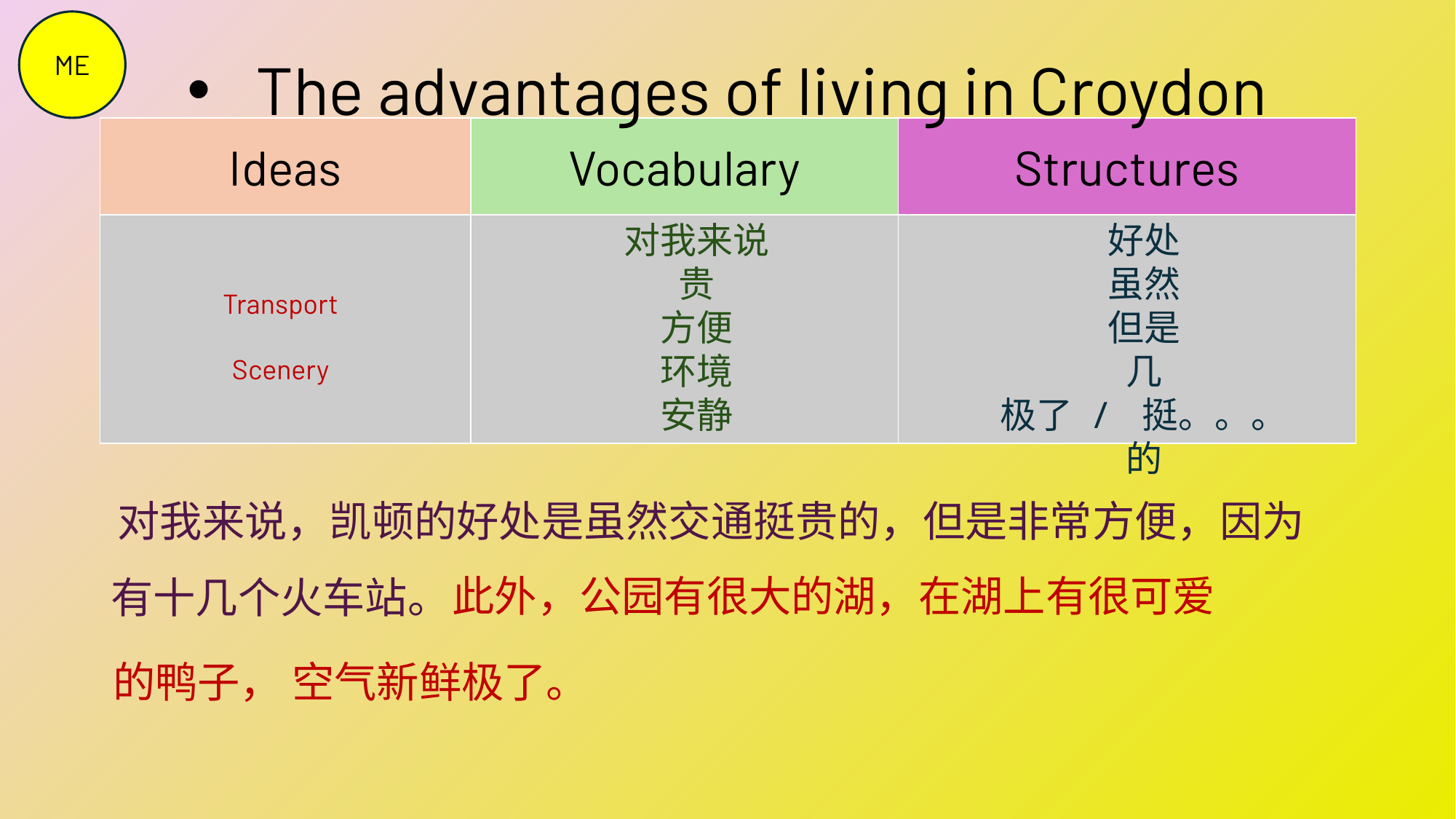

The advantages of living in Croydon
ME
| Ideas | Vocabulary | Structures |
| --- | --- | --- |
|  |  |  |
对我来说
贵
方便
环境
安静
好处
虽然
但是
几
极了 / 挺。。。的
Transport

Scenery
对我来说，凯顿的好处是虽然交通挺贵的，但是非常方便，因为
此外，公园有很大的湖，在湖上有很可爱
有十几个火车站。
的鸭子， 空气新鲜极了。